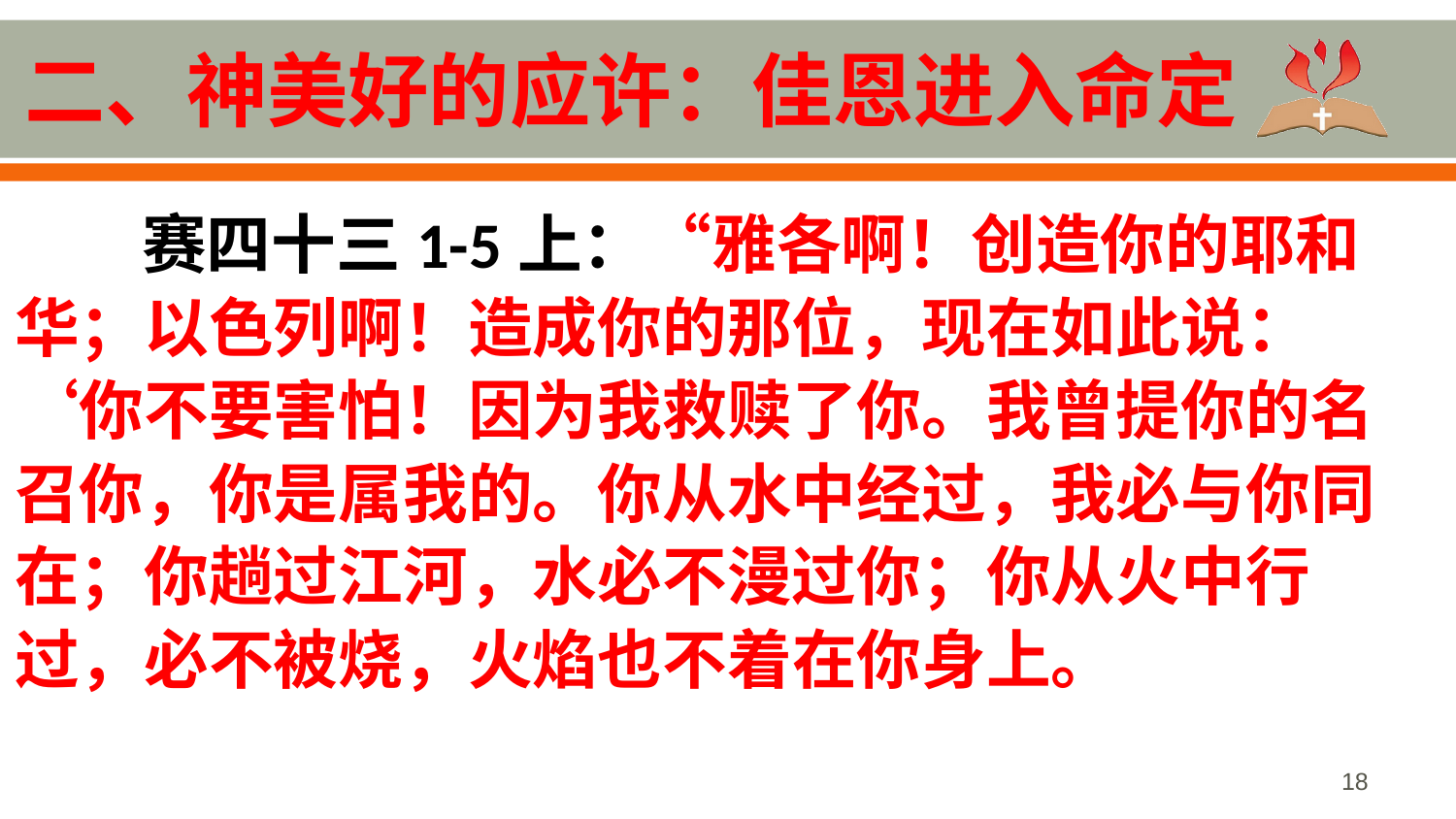

# 二、神美好的应许：佳恩进入命定
赛四十三1-5上：“雅各啊！创造你的耶和华；以色列啊！造成你的那位，现在如此说：‘你不要害怕！因为我救赎了你。我曾提你的名召你，你是属我的。你从水中经过，我必与你同在；你趟过江河，水必不漫过你；你从火中行过，必不被烧，火焰也不着在你身上。

18